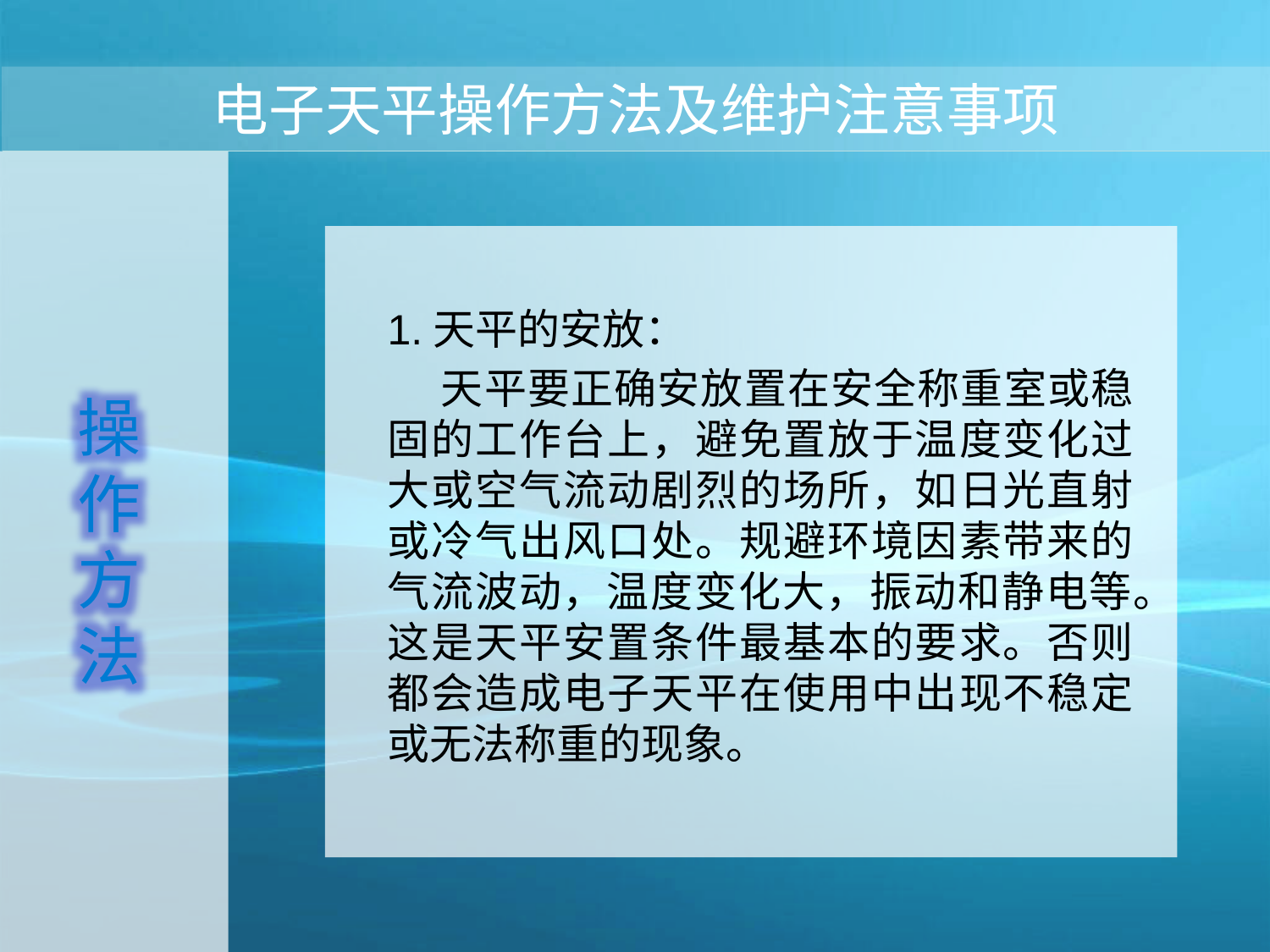

# 电子天平操作方法及维护注意事项

1.天平的安放：
    天平要正确安放置在安全称重室或稳固的工作台上，避免置放于温度变化过大或空气流动剧烈的场所，如日光直射或冷气出风口处。规避环境因素带来的气流波动，温度变化大，振动和静电等。这是天平安置条件最基本的要求。否则都会造成电子天平在使用中出现不稳定或无法称重的现象。
操作方法